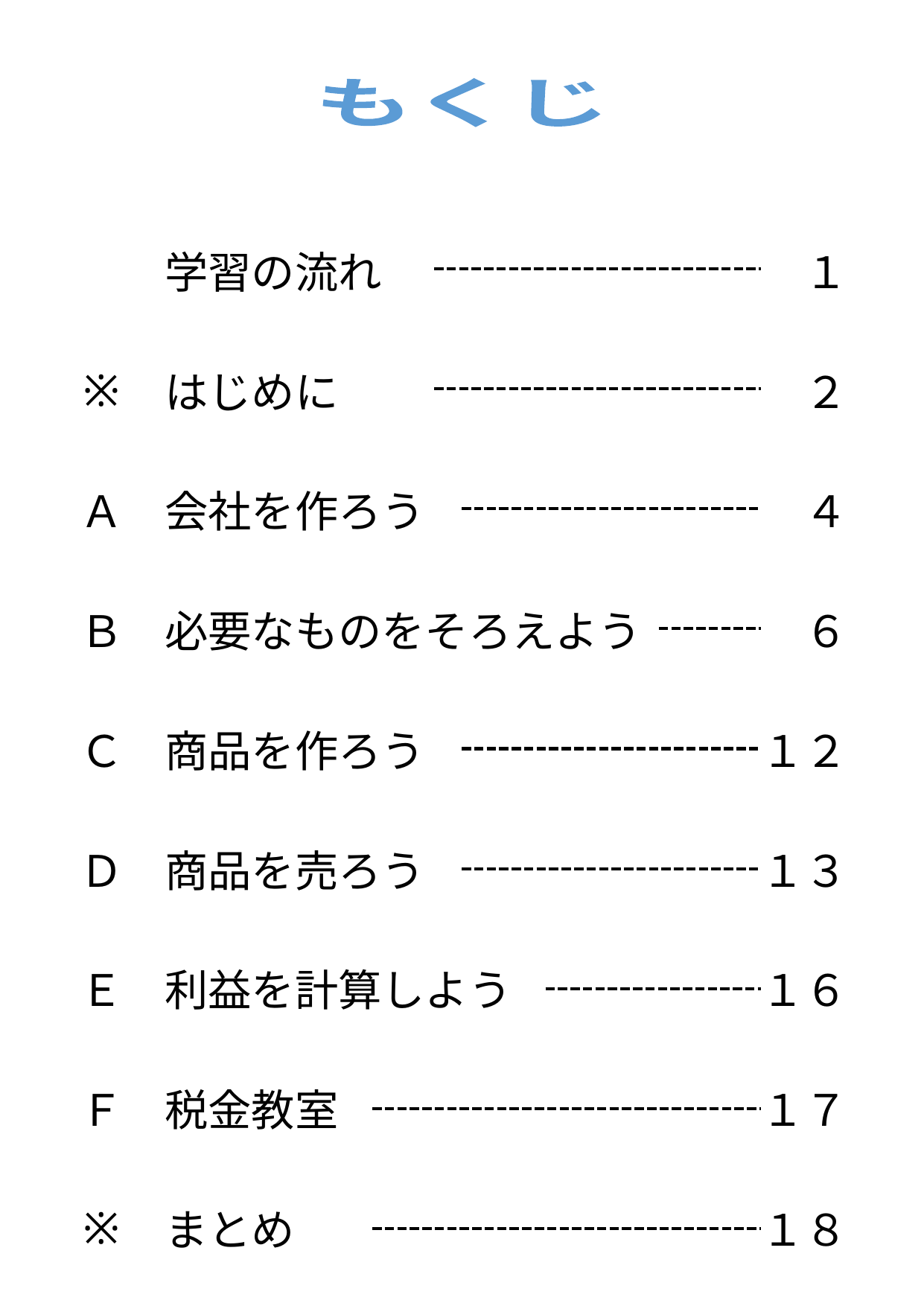

もくじ
|  | 学習の流れ | １ |
| --- | --- | --- |
| ※ | はじめに | ２ |
| Ａ | 会社を作ろう | ４ |
| Ｂ | 必要なものをそろえよう | ６ |
| Ｃ | 商品を作ろう | １２ |
| Ｄ | 商品を売ろう | １３ |
| Ｅ | 利益を計算しよう | １６ |
| Ｆ | 税金教室 | １７ |
| ※ | まとめ | １８ |